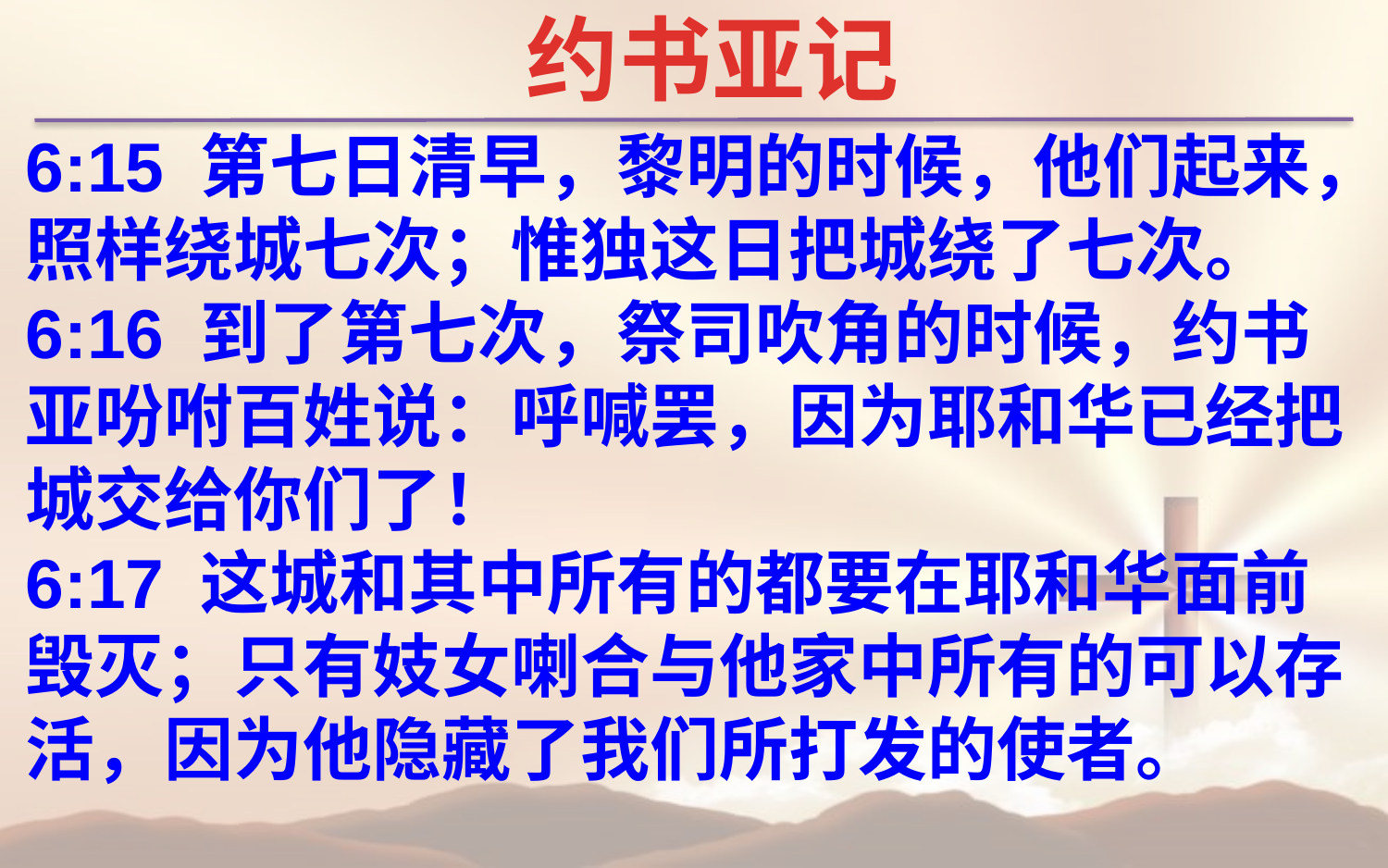

约书亚记
6:15 第七日清早，黎明的时候，他们起来，照样绕城七次；惟独这日把城绕了七次。
6:16 到了第七次，祭司吹角的时候，约书亚吩咐百姓说：呼喊罢，因为耶和华已经把城交给你们了！
6:17 这城和其中所有的都要在耶和华面前毁灭；只有妓女喇合与他家中所有的可以存活，因为他隐藏了我们所打发的使者。